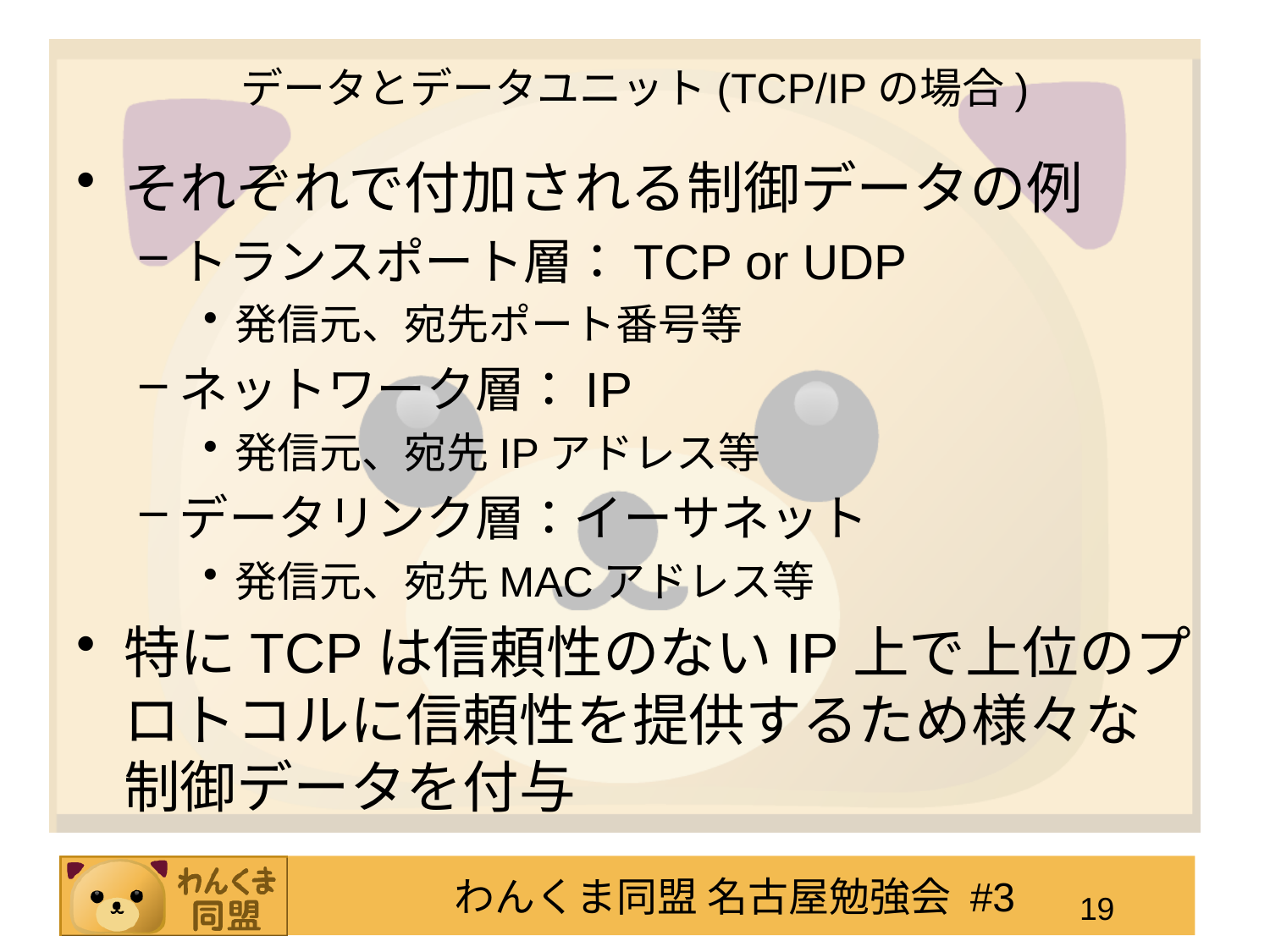

# データとデータユニット(TCP/IPの場合)
それぞれで付加される制御データの例
トランスポート層：TCP or UDP
発信元、宛先ポート番号等
ネットワーク層：IP
発信元、宛先IPアドレス等
データリンク層：イーサネット
発信元、宛先MACアドレス等
特にTCPは信頼性のないIP上で上位のプロトコルに信頼性を提供するため様々な制御データを付与